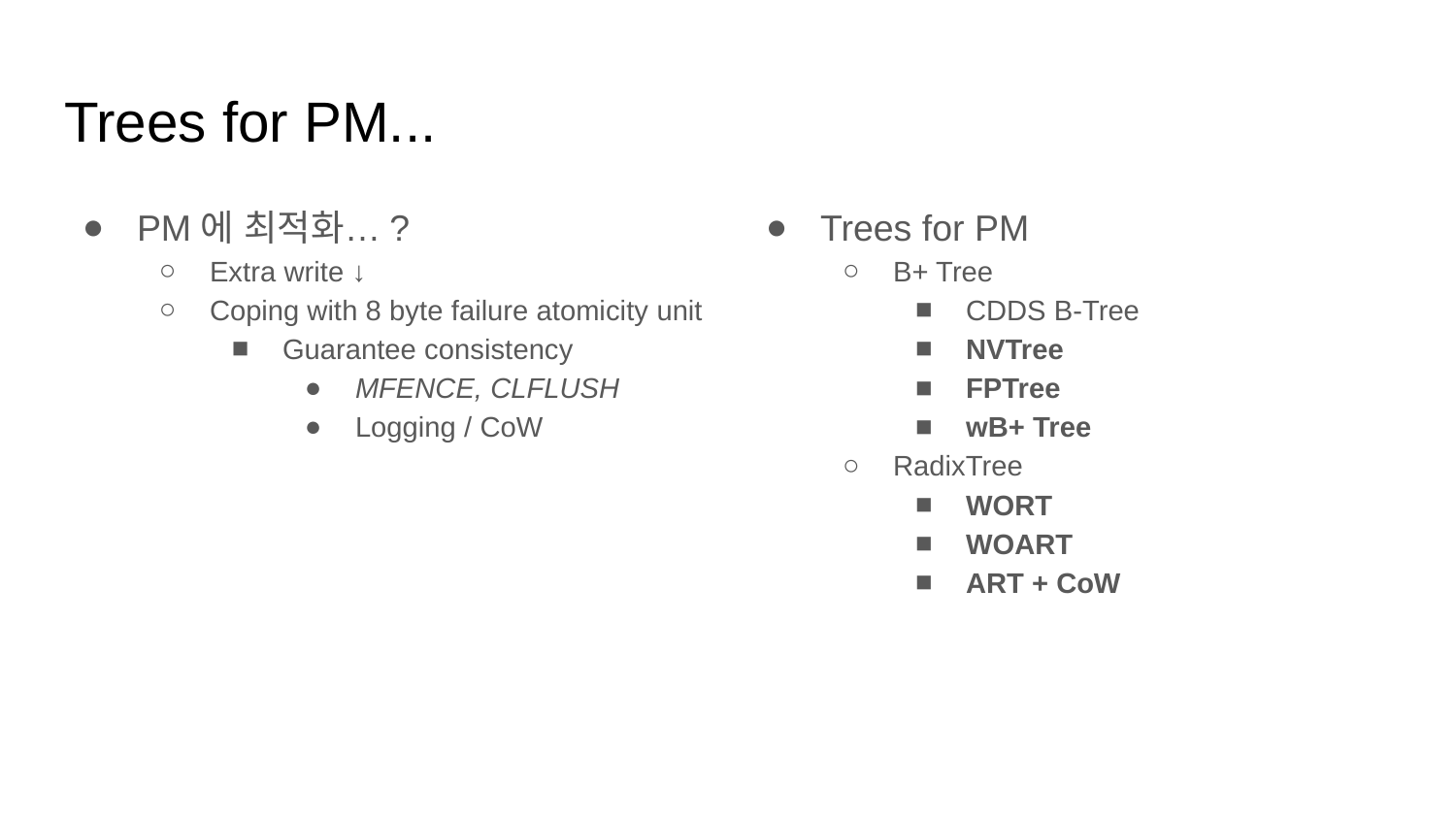

# Trees for PM...
PM에 최적화…?
Extra write ↓
Coping with 8 byte failure atomicity unit
Guarantee consistency
MFENCE, CLFLUSH
Logging / CoW
Trees for PM
B+ Tree
CDDS B-Tree
NVTree
FPTree
wB+ Tree
RadixTree
WORT
WOART
ART + CoW